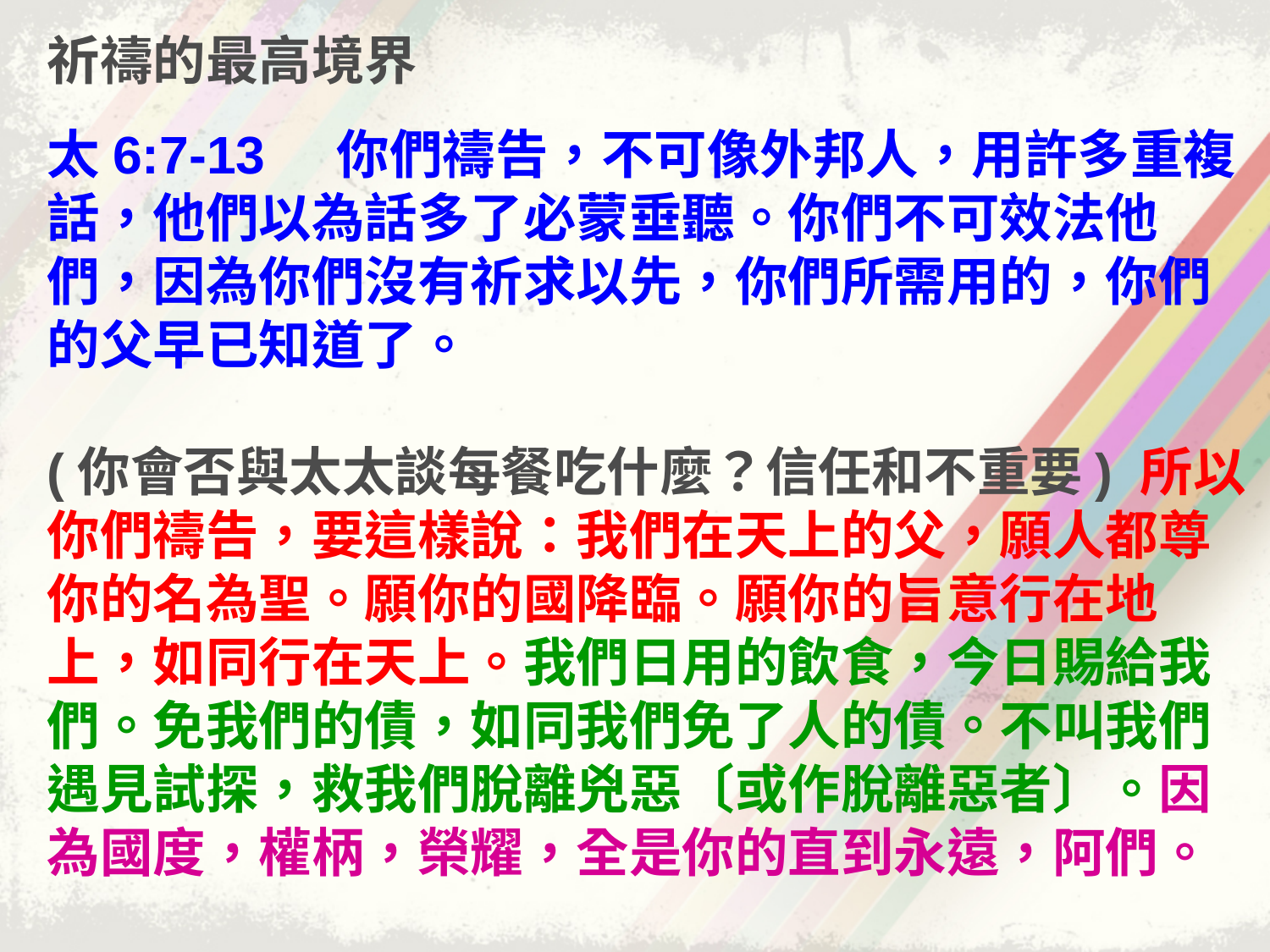

祈禱的最高境界
太6:7-13    你們禱告，不可像外邦人，用許多重複話，他們以為話多了必蒙垂聽。你們不可效法他們，因為你們沒有祈求以先，你們所需用的，你們的父早已知道了。

(你會否與太太談每餐吃什麼？信任和不重要) 所以你們禱告，要這樣說：我們在天上的父，願人都尊你的名為聖。願你的國降臨。願你的旨意行在地上，如同行在天上。我們日用的飲食，今日賜給我們。免我們的債，如同我們免了人的債。不叫我們遇見試探，救我們脫離兇惡〔或作脫離惡者〕。因為國度，權柄，榮耀，全是你的直到永遠，阿們。